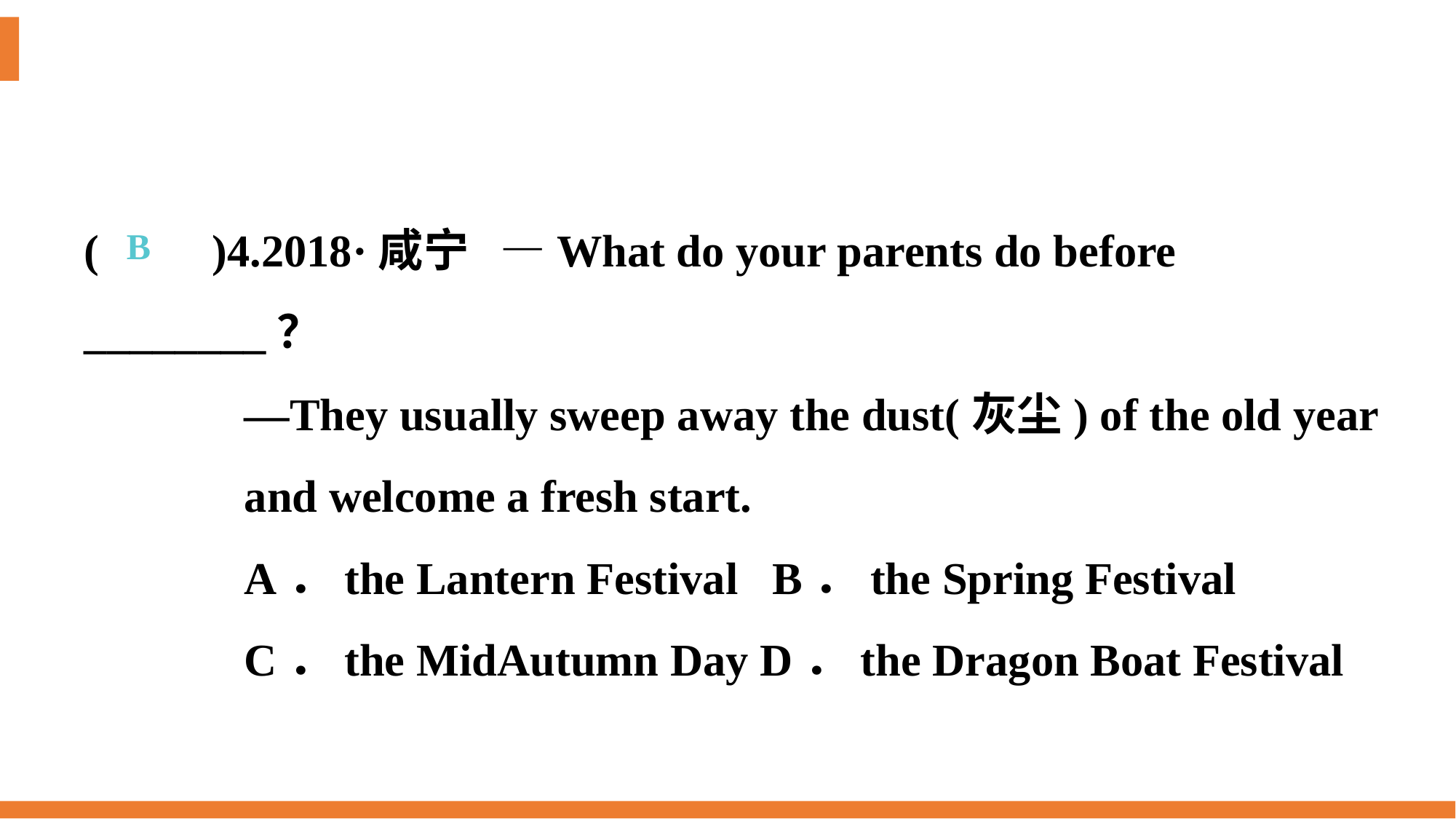

(　　)4.2018·咸宁   —What do your parents do before ________？
—They usually sweep away the dust(灰尘) of the old year
and welcome a fresh start.
A．the Lantern Festival   B．the Spring Festival
C．the Mid­Autumn Day D．the Dragon Boat Festival
B